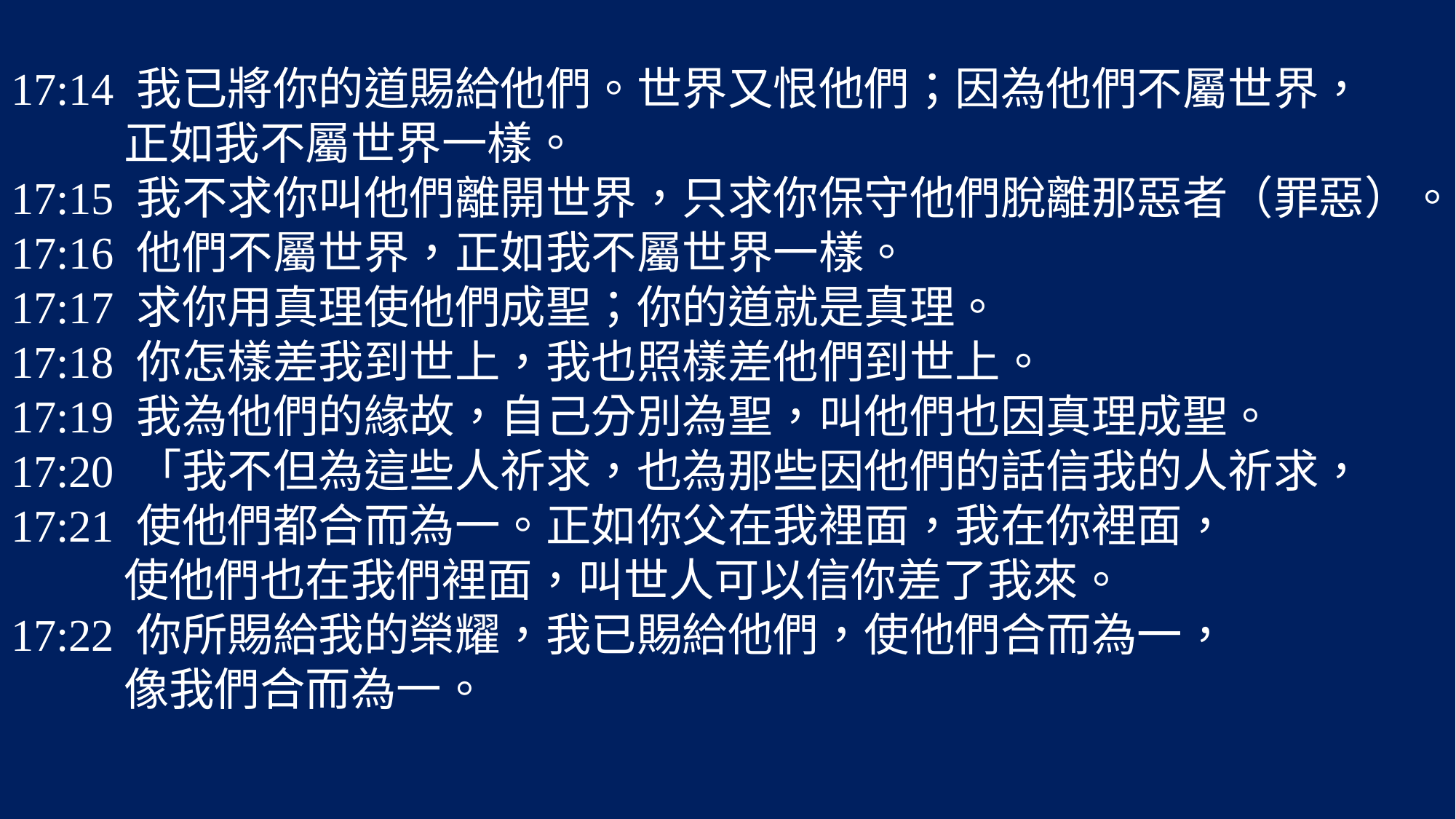

17:14 我已將你的道賜給他們。世界又恨他們；因為他們不屬世界，
          正如我不屬世界一樣。
17:15 我不求你叫他們離開世界，只求你保守他們脫離那惡者（罪惡）。
17:16 他們不屬世界，正如我不屬世界一樣。
17:17 求你用真理使他們成聖；你的道就是真理。
17:18 你怎樣差我到世上，我也照樣差他們到世上。
17:19 我為他們的緣故，自己分別為聖，叫他們也因真理成聖。
17:20 「我不但為這些人祈求，也為那些因他們的話信我的人祈求，
17:21 使他們都合而為一。正如你父在我裡面，我在你裡面，
          使他們也在我們裡面，叫世人可以信你差了我來。
17:22 你所賜給我的榮耀，我已賜給他們，使他們合而為一，
          像我們合而為一。